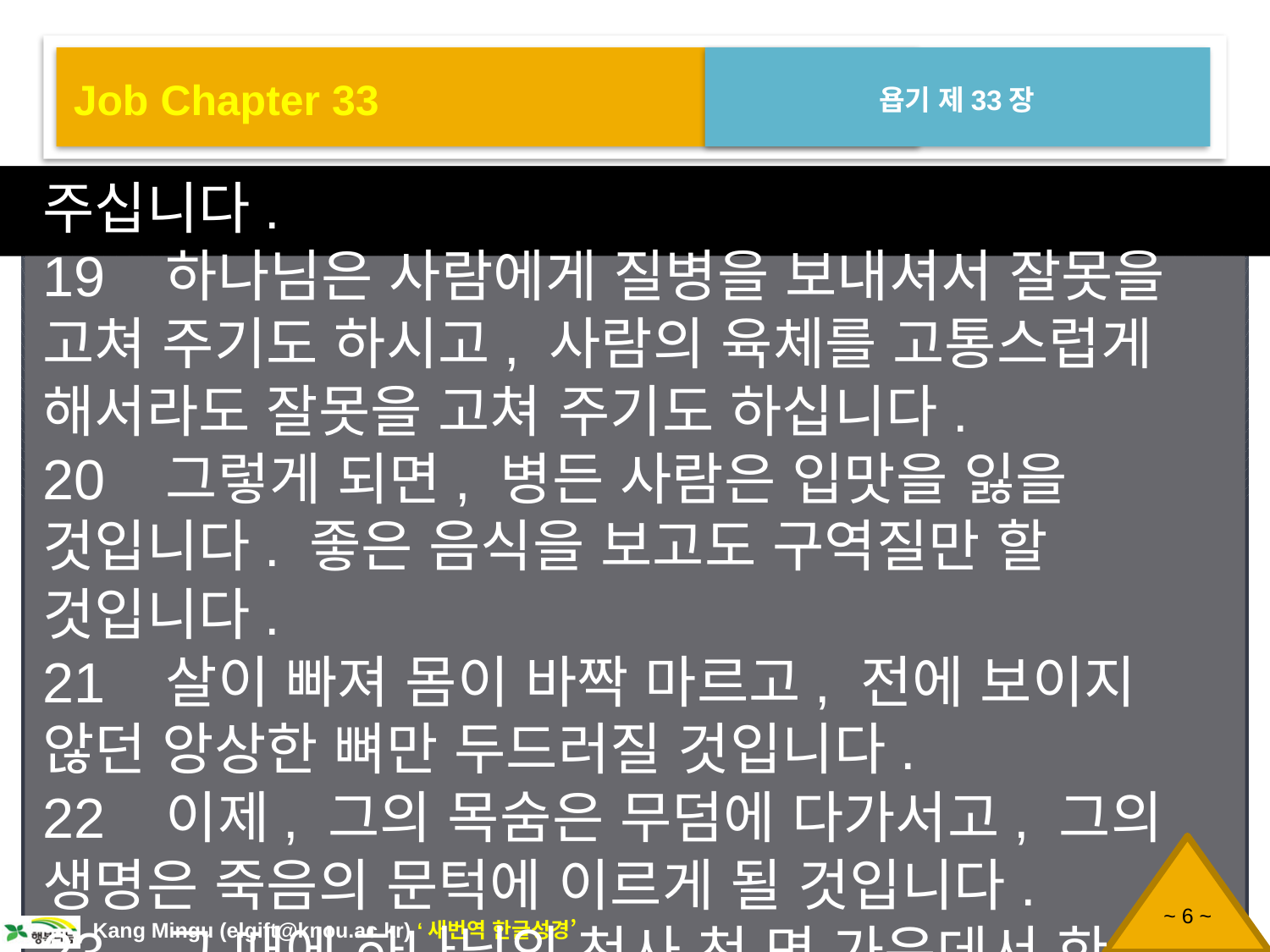

Job Chapter 33
욥기 제33장
주십니다.
19   하나님은 사람에게 질병을 보내셔서 잘못을 고쳐 주기도 하시고, 사람의 육체를 고통스럽게 해서라도 잘못을 고쳐 주기도 하십니다.
20   그렇게 되면, 병든 사람은 입맛을 잃을 것입니다. 좋은 음식을 보고도 구역질만 할 것입니다.
21   살이 빠져 몸이 바짝 마르고, 전에 보이지 않던 앙상한 뼈만 두드러질 것입니다.
22   이제, 그의 목숨은 무덤에 다가서고, 그의 생명은 죽음의 문턱에 이르게 될 것입니다.
23   그 때에 하나님의 천사 천 명 가운데서 한